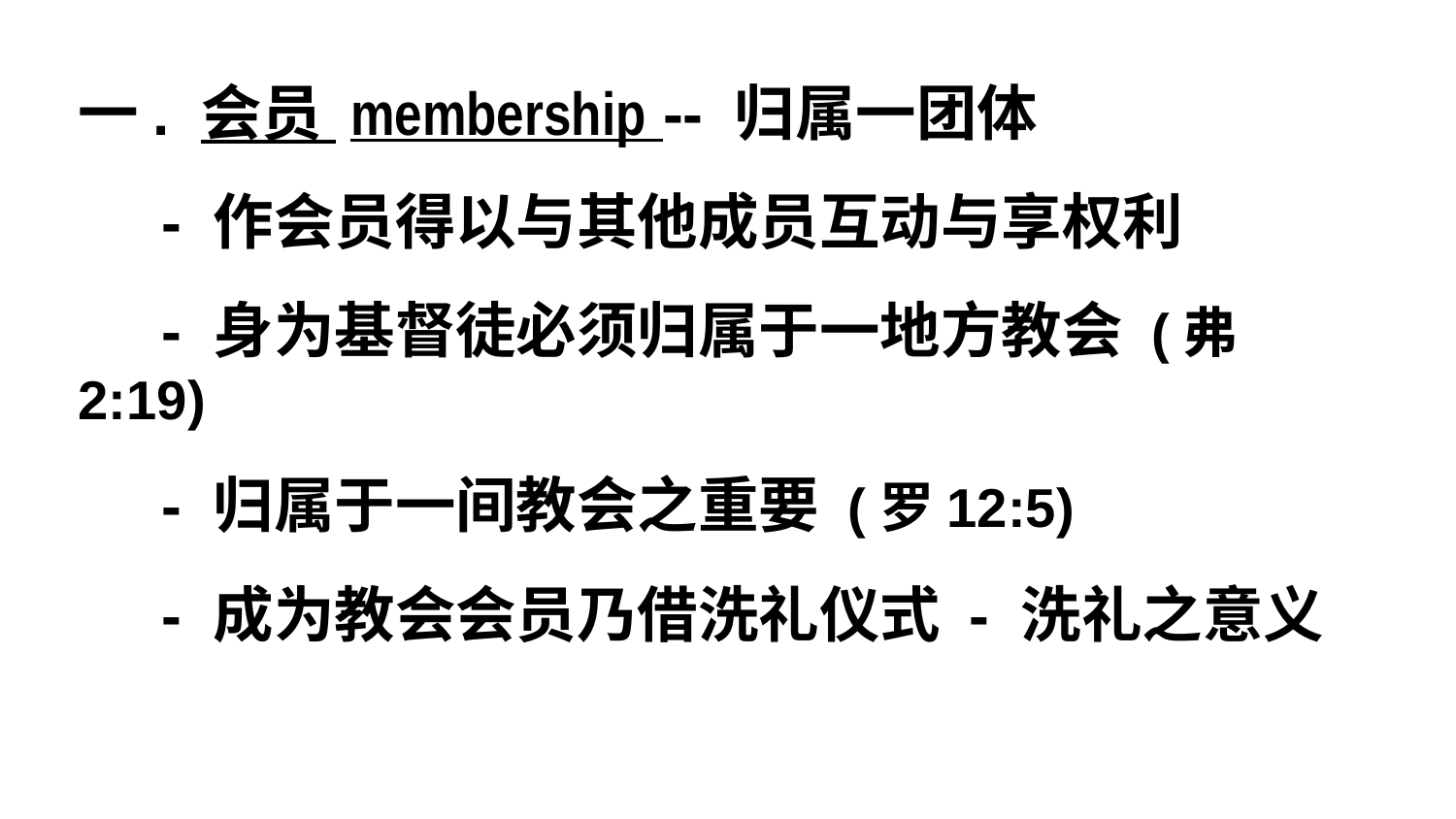

一. 会员 membership -- 归属一团体
     - 作会员得以与其他成员互动与享权利
     - 身为基督徒必须归属于一地方教会 (弗2:19)
     - 归属于一间教会之重要 (罗12:5)
     - 成为教会会员乃借洗礼仪式 - 洗礼之意义